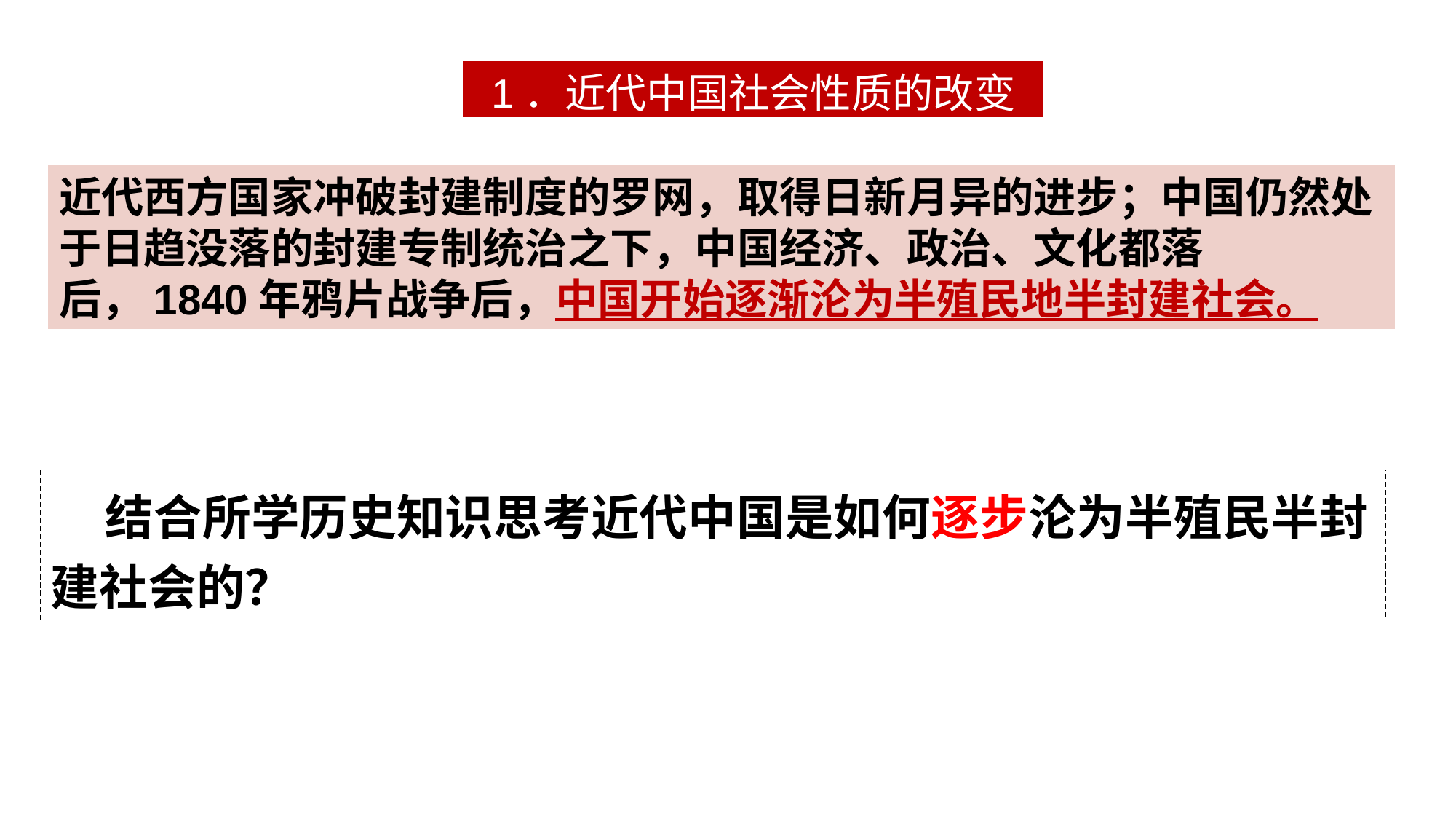

1．近代中国社会性质的改变
近代西方国家冲破封建制度的罗网，取得日新月异的进步；中国仍然处于日趋没落的封建专制统治之下，中国经济、政治、文化都落后，1840年鸦片战争后，中国开始逐渐沦为半殖民地半封建社会。
结合所学历史知识思考近代中国是如何逐步沦为半殖民半封建社会的？